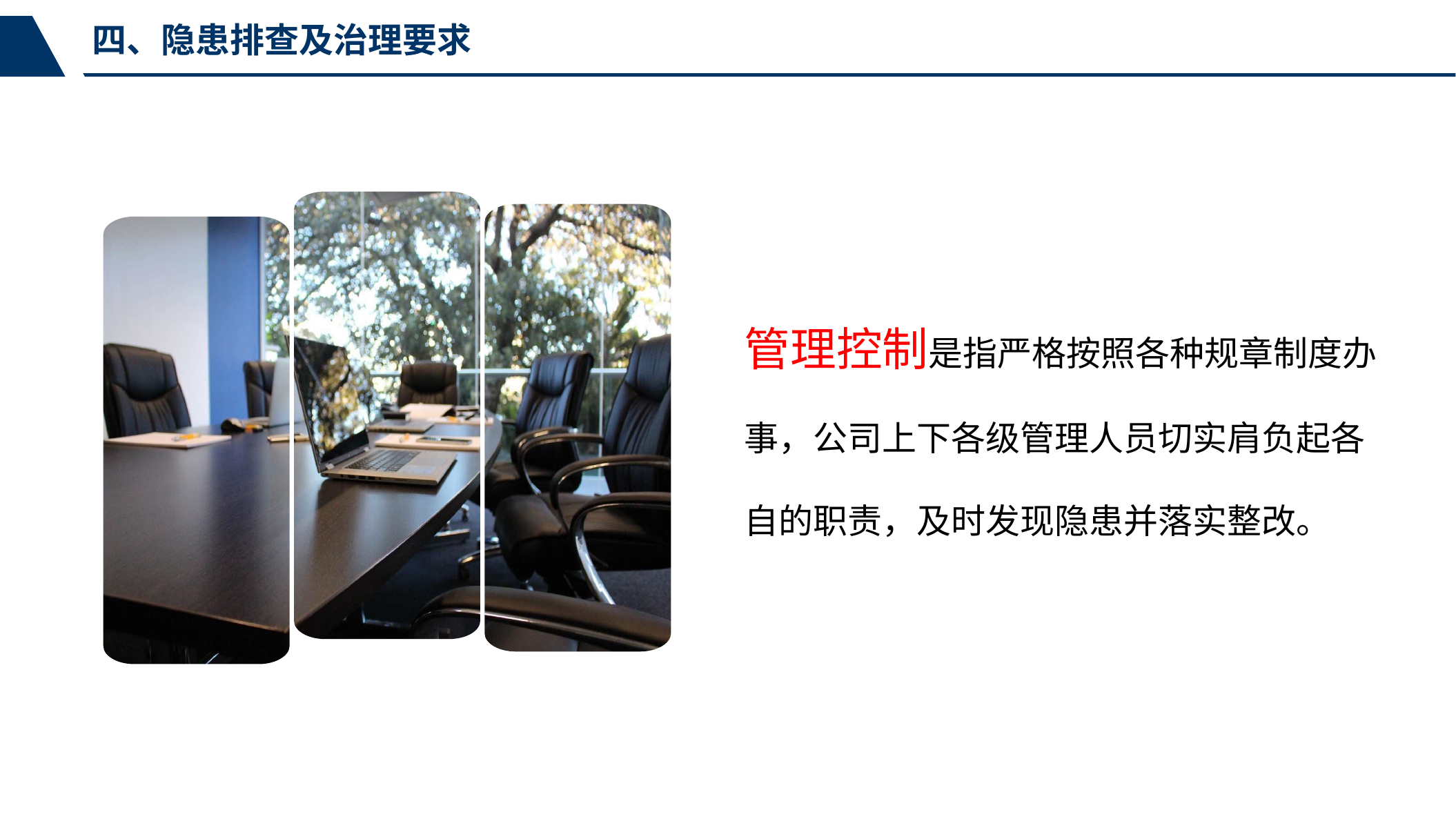

四、隐患排查及治理要求

管理控制是指严格按照各种规章制度办事，公司上下各级管理人员切实肩负起各自的职责，及时发现隐患并落实整改。